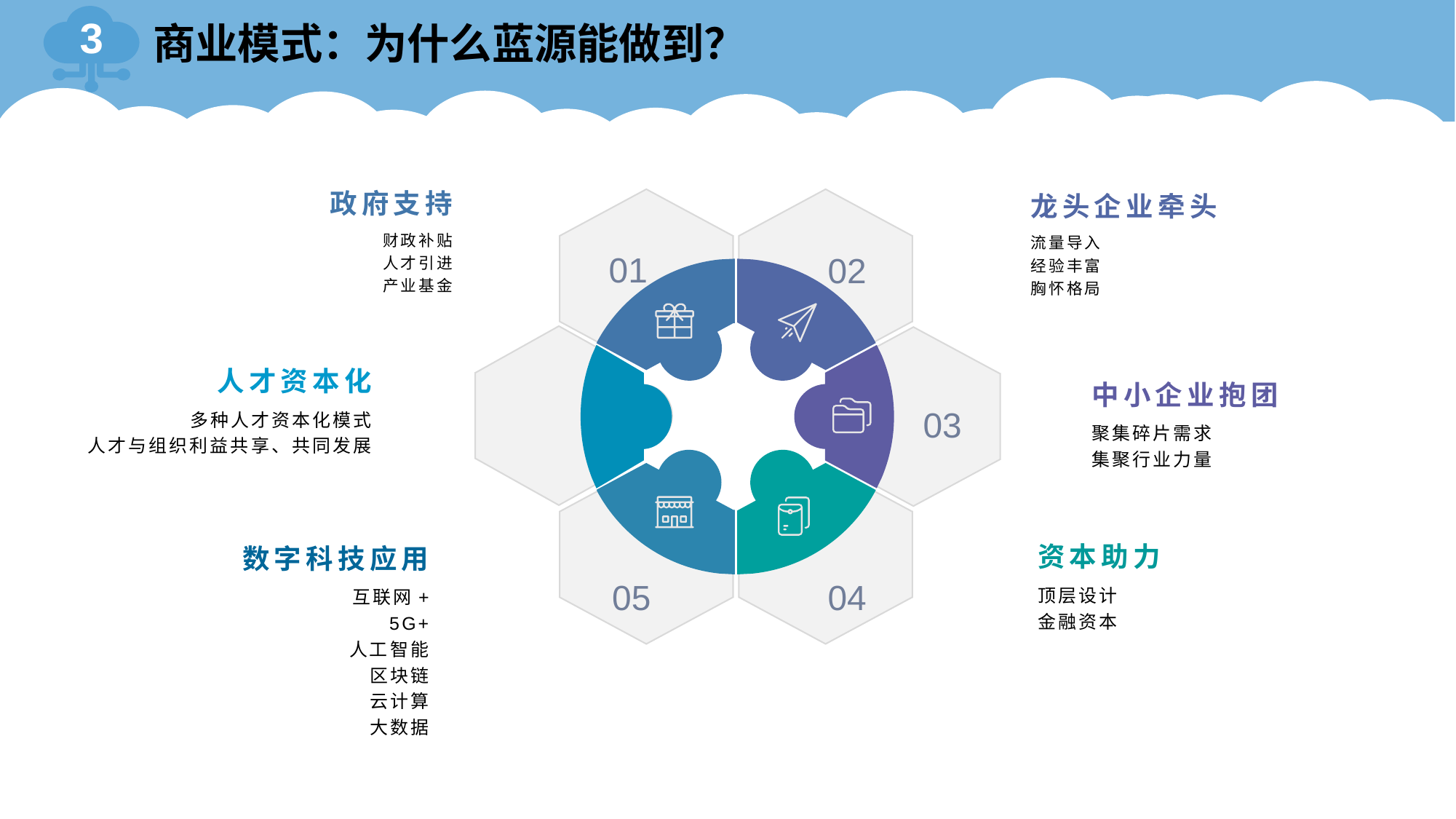

3
商业模式：为什么蓝源能做到？
政府支持
龙头企业牵头

01
02
财政补贴
人才引进
产业基金
流量导入
经验丰富
胸怀格局

人才资本化

中小企业抱团
03

多种人才资本化模式
人才与组织利益共享、共同发展
聚集碎片需求
集聚行业力量

资本助力
数字科技应用
04
05
顶层设计
金融资本
互联网+
5G+
人工智能
区块链
云计算
大数据